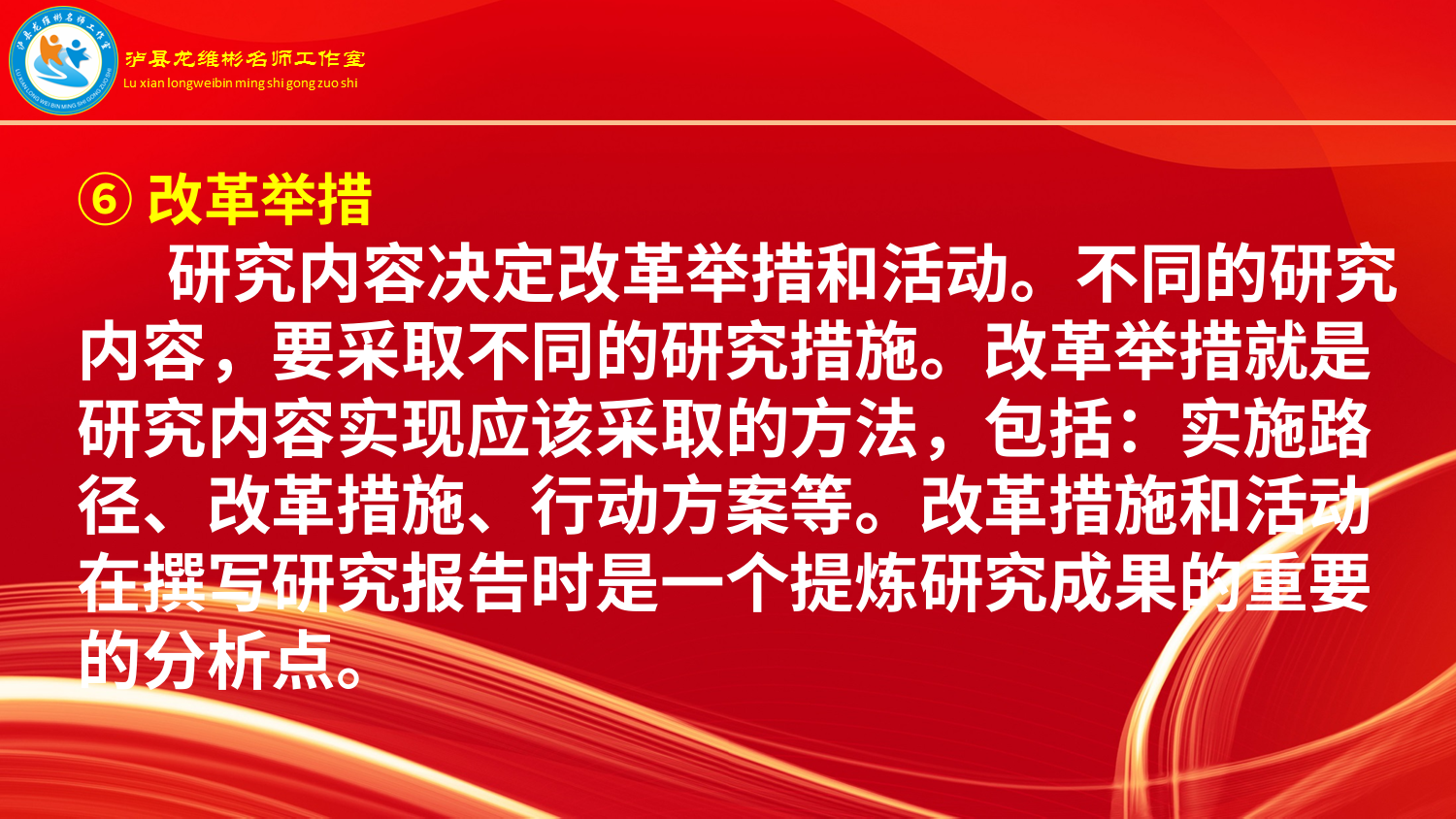

⑥改革举措
         研究内容决定改革举措和活动。不同的研究内容，要采取不同的研究措施。改革举措就是研究内容实现应该采取的方法，包括：实施路径、改革措施、行动方案等。改革措施和活动在撰写研究报告时是一个提炼研究成果的重要的分析点。